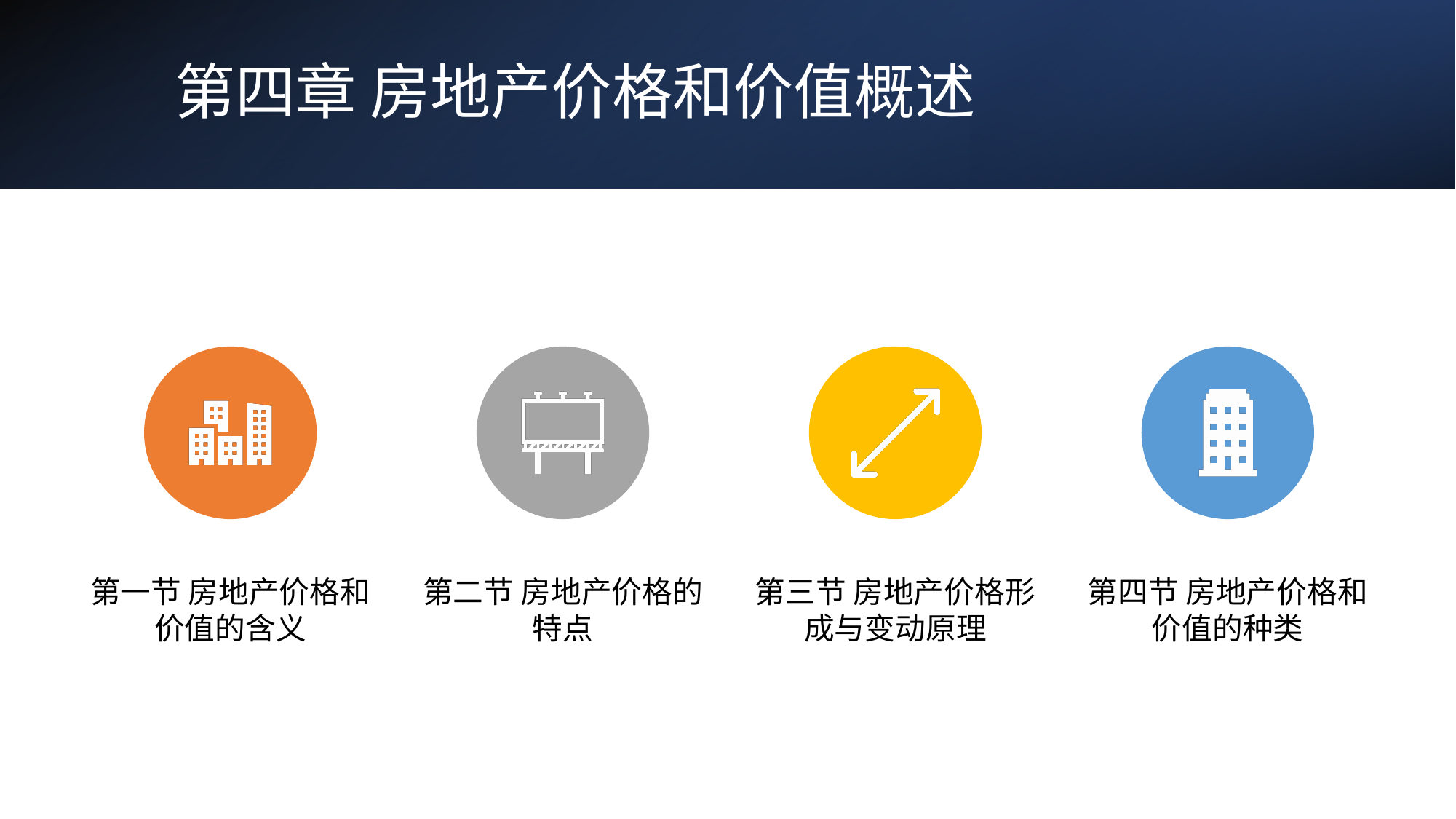

# 第四章 房地产价格和价值概述
第一节 房地产价格和价值的含义
第二节 房地产价格的特点
第三节 房地产价格形成与变动原理
第四节 房地产价格和价值的种类